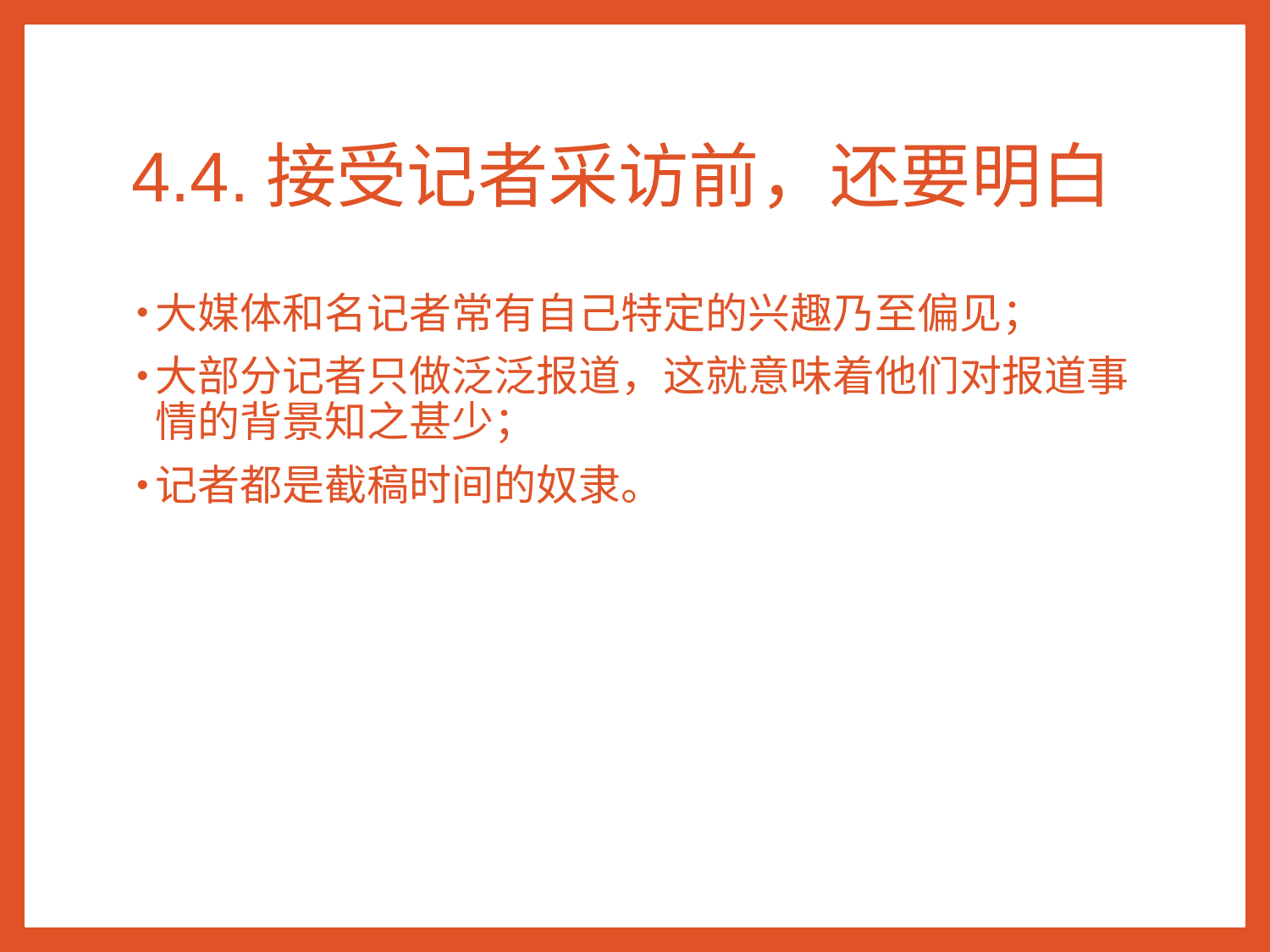

# 4.4.接受记者采访前，还要明白
大媒体和名记者常有自己特定的兴趣乃至偏见；
大部分记者只做泛泛报道，这就意味着他们对报道事情的背景知之甚少；
记者都是截稿时间的奴隶。